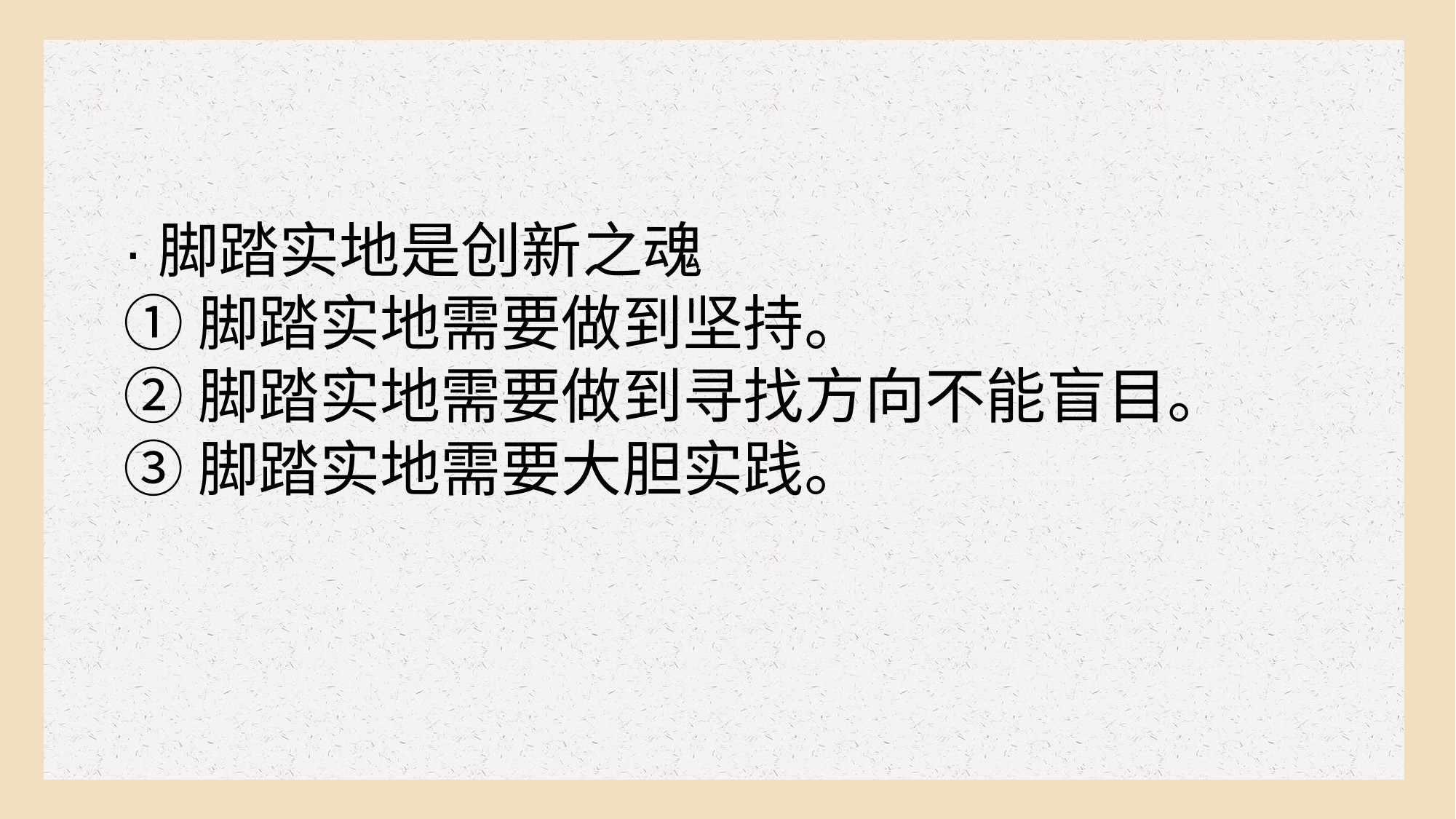

·脚踏实地是创新之魂
①脚踏实地需要做到坚持。
②脚踏实地需要做到寻找方向不能盲目。
③脚踏实地需要大胆实践。